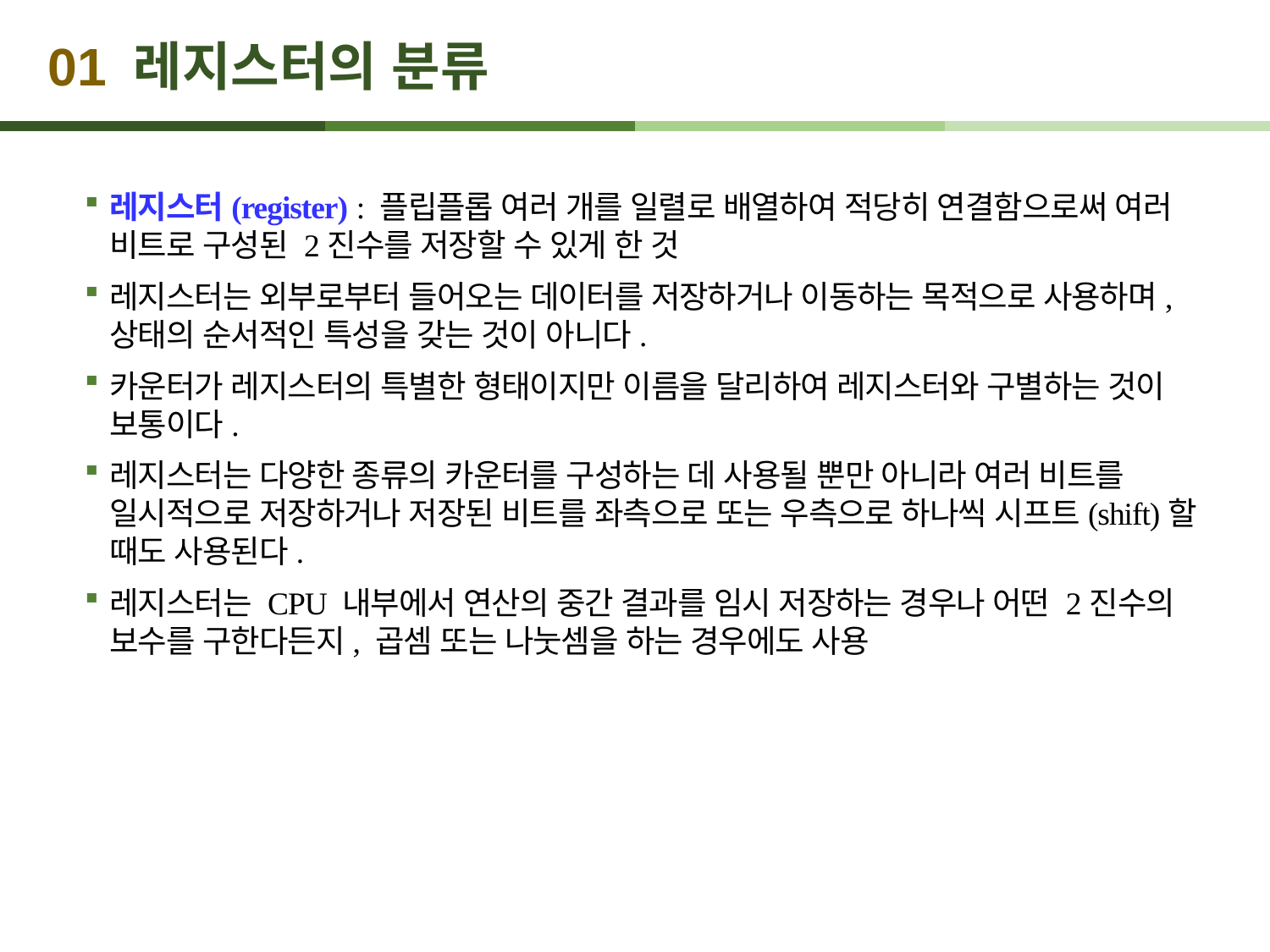

# 01 레지스터의 분류

레지스터(register) : 플립플롭 여러 개를 일렬로 배열하여 적당히 연결함으로써 여러 비트로 구성된 2진수를 저장할 수 있게 한 것
레지스터는 외부로부터 들어오는 데이터를 저장하거나 이동하는 목적으로 사용하며, 상태의 순서적인 특성을 갖는 것이 아니다.
카운터가 레지스터의 특별한 형태이지만 이름을 달리하여 레지스터와 구별하는 것이 보통이다.
레지스터는 다양한 종류의 카운터를 구성하는 데 사용될 뿐만 아니라 여러 비트를 일시적으로 저장하거나 저장된 비트를 좌측으로 또는 우측으로 하나씩 시프트(shift)할 때도 사용된다.
레지스터는 CPU 내부에서 연산의 중간 결과를 임시 저장하는 경우나 어떤 2진수의 보수를 구한다든지, 곱셈 또는 나눗셈을 하는 경우에도 사용